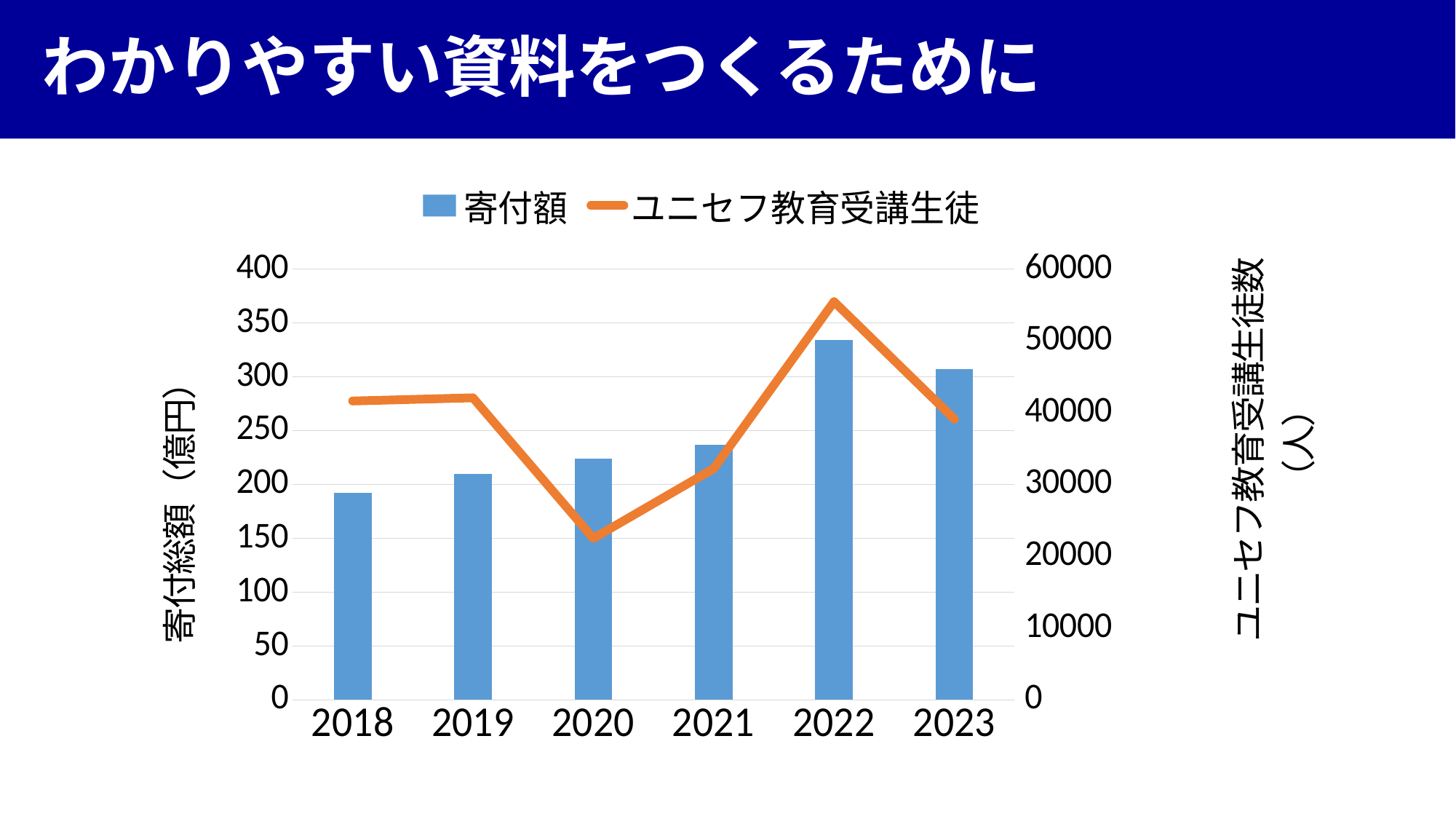

# わかりやすい資料をつくるために

### Chart

| Category | 寄付額 | ユニセフ教育受講生徒 |
|---|---|---|
| 2018 | 192.0 | 41624.0 |
| 2019 | 210.0 | 42069.0 |
| 2020 | 224.0 | 22495.0 |
| 2021 | 237.0 | 32199.0 |
| 2022 | 334.0 | 55458.0 |
| 2023 | 307.0 | 39111.0 |
2018年～2019年は200億円程度の寄付額、
教育受講生は40000人程度で推移していた。
2020年あたりからコロナ禍に入り、
教育受講者が減少してしまった。
この期間については外的な要因が大きいため
考察からは一旦除外することとする。
コロナ禍が開けてからは教育受講者が一気に増え、
寄付額も大幅に増加した。